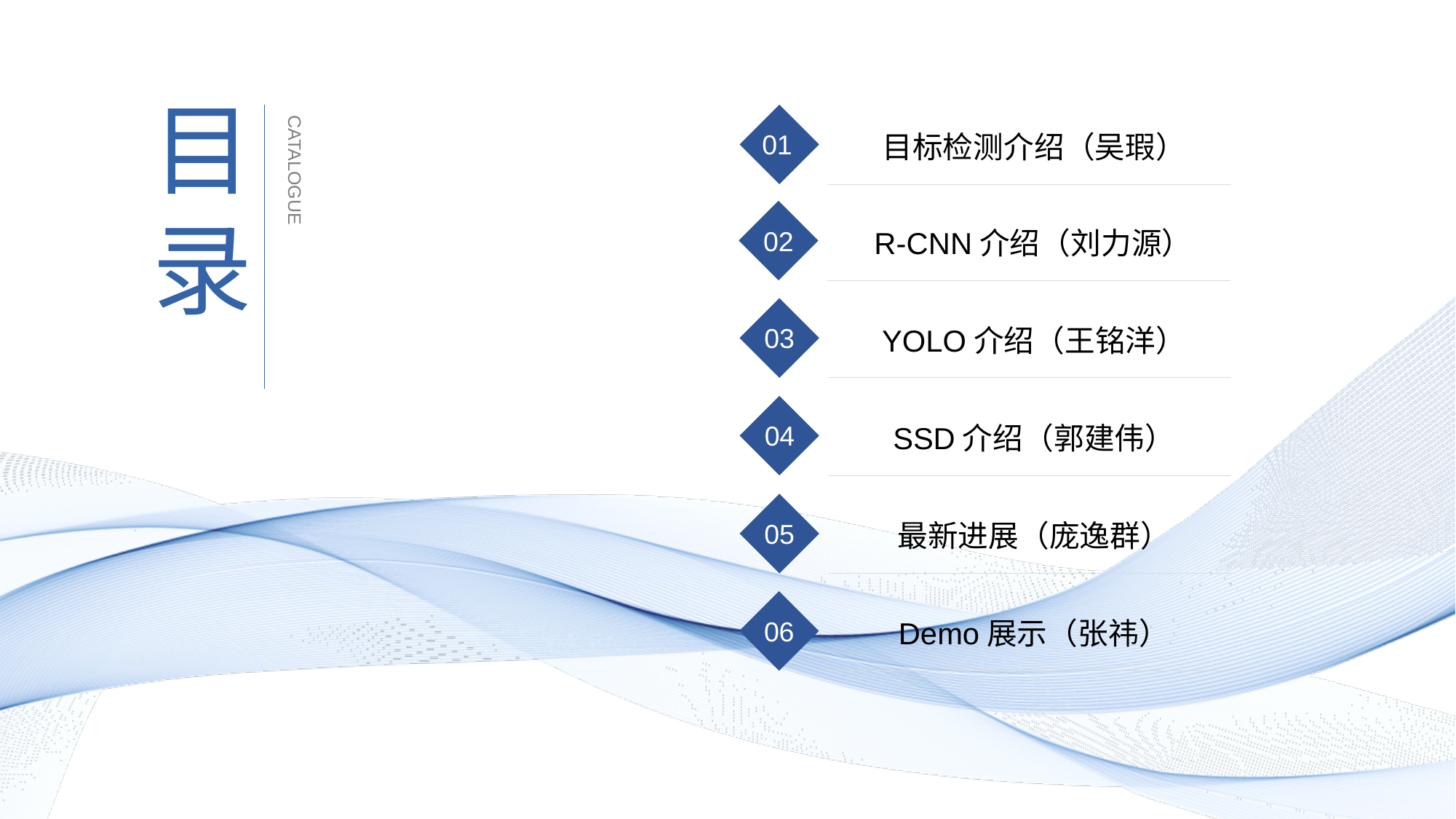

目录
CATALOGUE

01
目标检测介绍（吴瑕）

02
R-CNN介绍（刘力源）

03
YOLO介绍（王铭洋）

04
SSD介绍（郭建伟）

05
最新进展（庞逸群）

06
Demo展示（张祎）